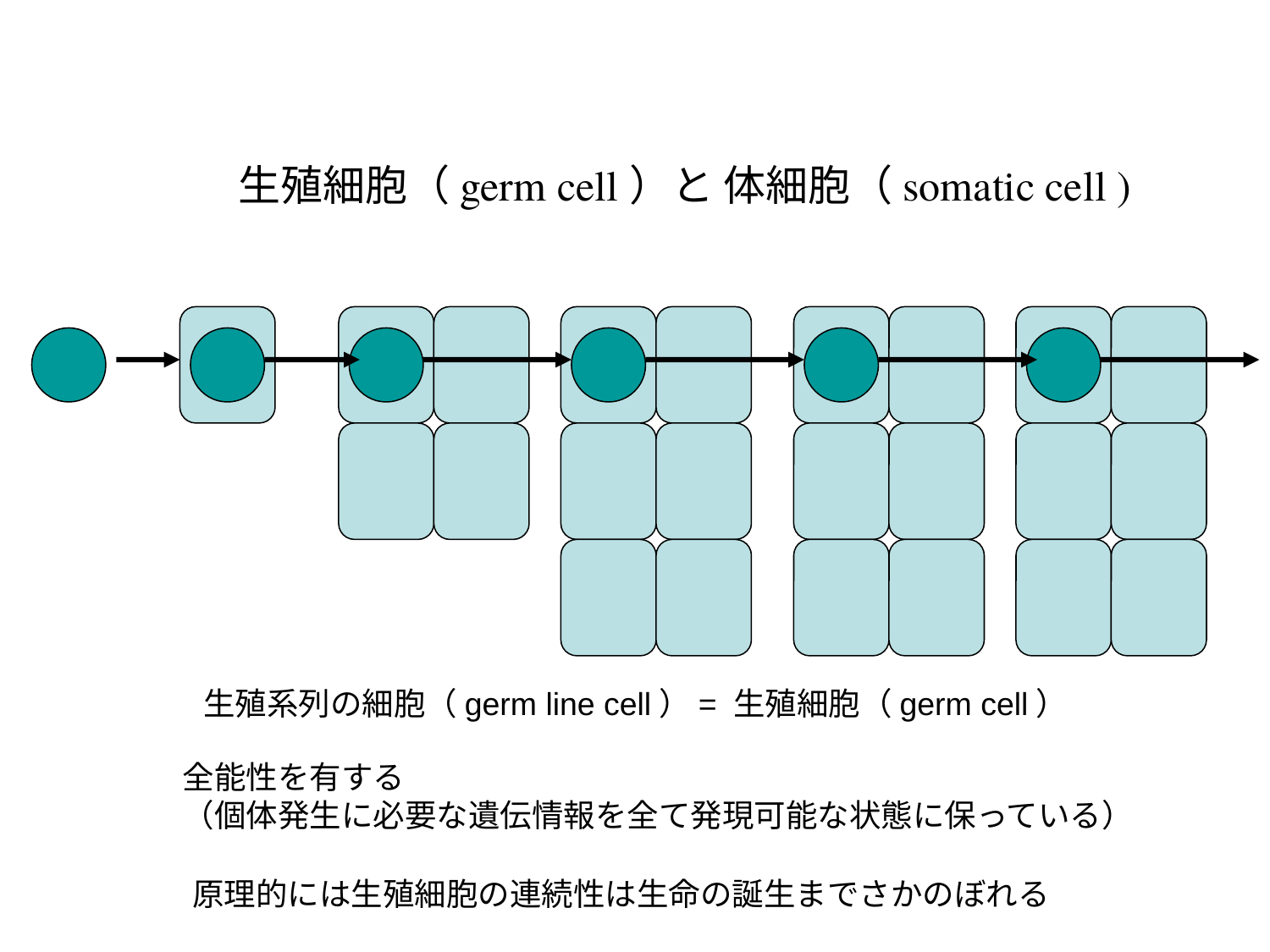

生殖細胞（germ cell）と 体細胞（somatic cell )

生殖系列の細胞（germ line cell）= 生殖細胞（germ cell）
全能性を有する
（個体発生に必要な遺伝情報を全て発現可能な状態に保っている）
原理的には生殖細胞の連続性は生命の誕生までさかのぼれる